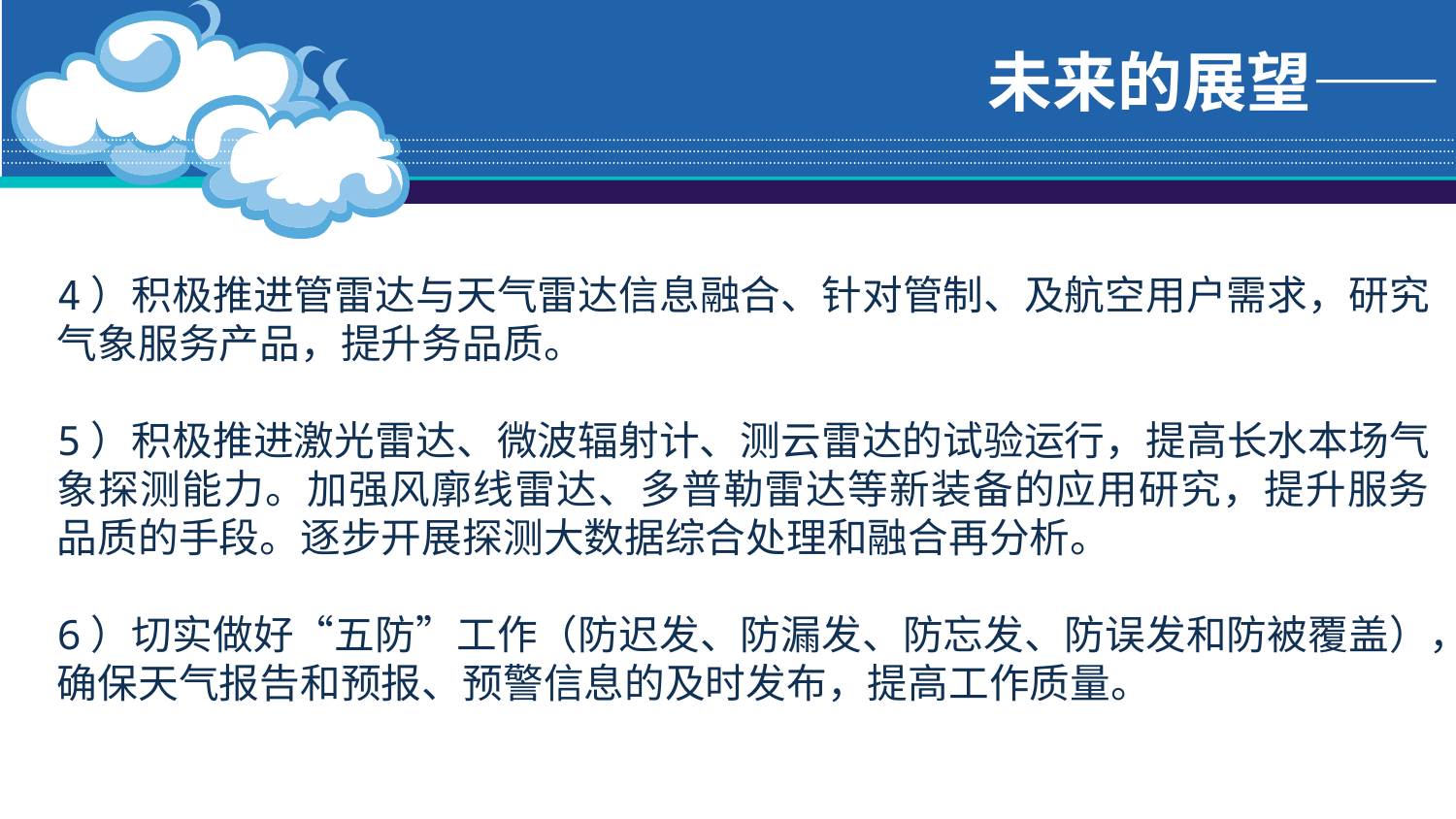

未来的展望——
4）积极推进管雷达与天气雷达信息融合、针对管制、及航空用户需求，研究气象服务产品，提升务品质。

5）积极推进激光雷达、微波辐射计、测云雷达的试验运行，提高长水本场气象探测能力。加强风廓线雷达、多普勒雷达等新装备的应用研究，提升服务品质的手段。逐步开展探测大数据综合处理和融合再分析。

6）切实做好“五防”工作（防迟发、防漏发、防忘发、防误发和防被覆盖），确保天气报告和预报、预警信息的及时发布，提高工作质量。